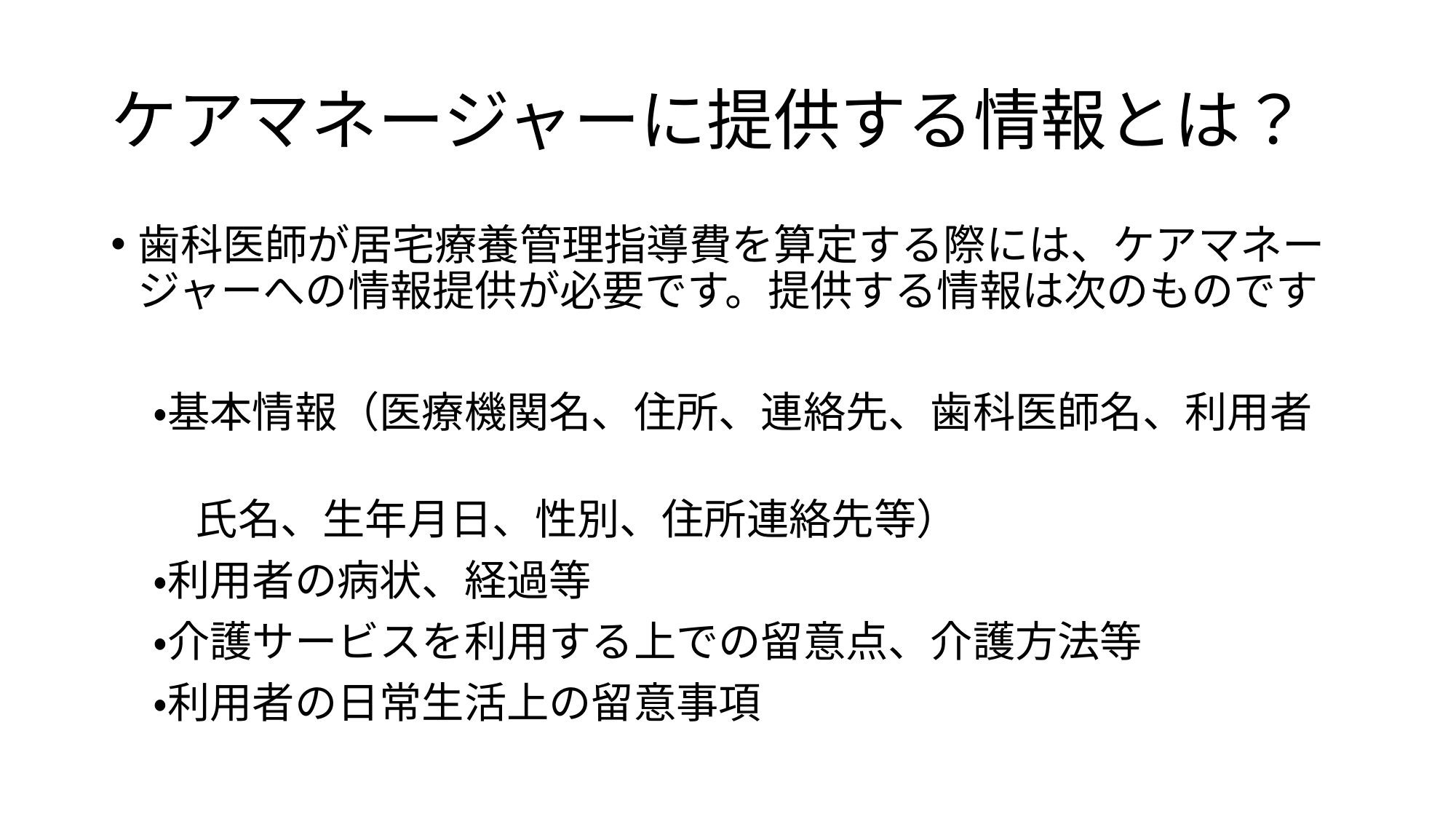

# ケアマネージャーに提供する情報とは？
歯科医師が居宅療養管理指導費を算定する際には、ケアマネージャーへの情報提供が必要です。提供する情報は次のものです

　・基本情報（医療機関名、住所、連絡先、歯科医師名、利用者
　　氏名、生年月日、性別、住所連絡先等）
　・利用者の病状、経過等
　・介護サービスを利用する上での留意点、介護方法等
　・利用者の日常生活上の留意事項